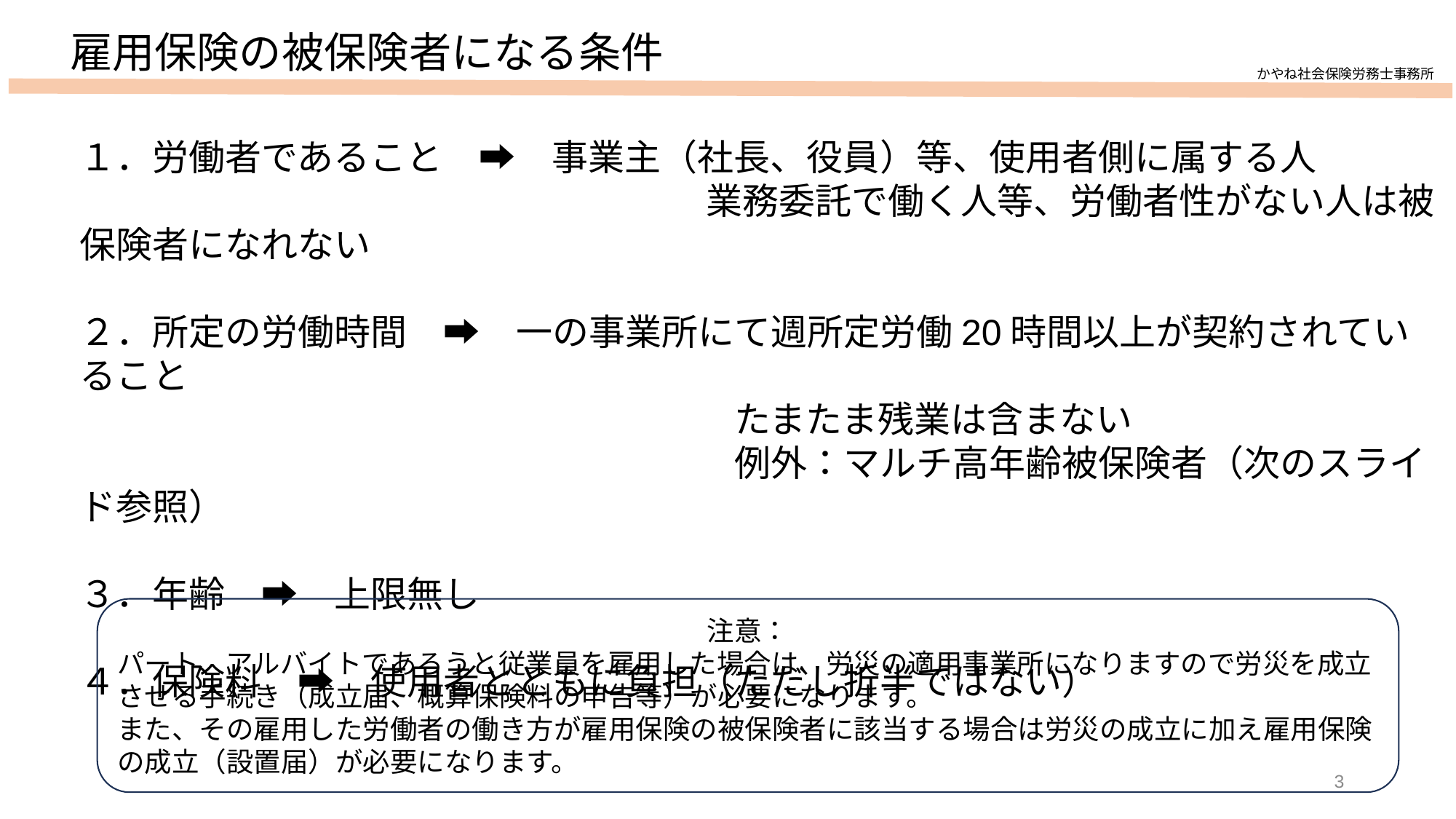

雇用保険の被保険者になる条件
かやね社会保険労務士事務所
１．労働者であること　➡　事業主（社長、役員）等、使用者側に属する人
　　　　　　　　　　　　　　　　　 業務委託で働く人等、労働者性がない人は被保険者になれない

２．所定の労働時間　➡　一の事業所にて週所定労働20時間以上が契約されていること
　　　　　　　　　　　　　　　　　　たまたま残業は含まない
　　　　　　　　　　　　　　　　　　例外：マルチ高年齢被保険者（次のスライド参照）

３．年齢　➡　上限無し

４．保険料　➡　使用者とともに負担（ただし折半ではない）

注意：
パート、アルバイトであろうと従業員を雇用した場合は、労災の適用事業所になりますので労災を成立させる手続き（成立届、概算保険料の申告等）が必要になります。
また、その雇用した労働者の働き方が雇用保険の被保険者に該当する場合は労災の成立に加え雇用保険の成立（設置届）が必要になります。
3